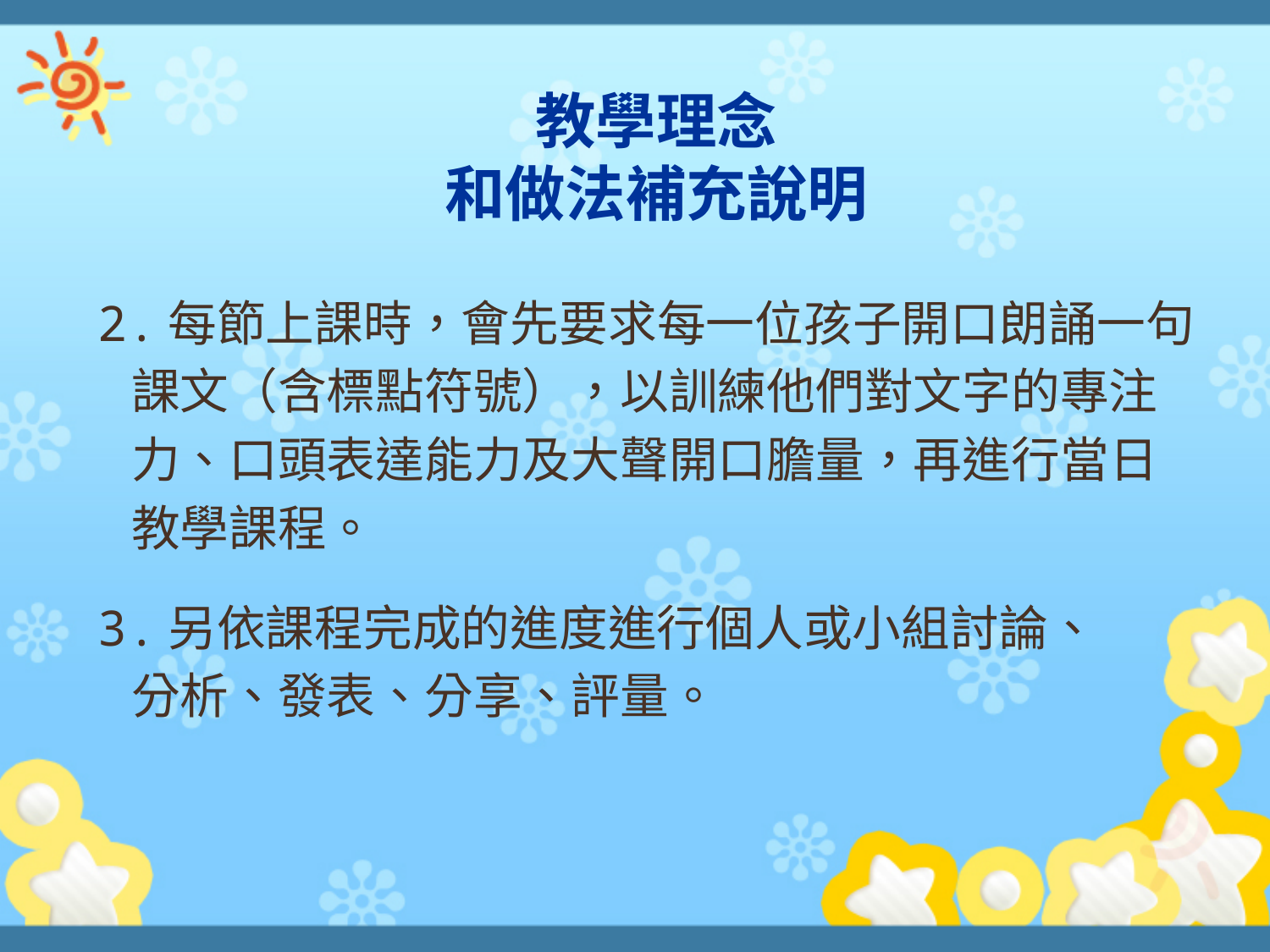

# 教學理念 和做法補充說明
2.每節上課時，會先要求每一位孩子開口朗誦一句
  課文（含標點符號），以訓練他們對文字的專注
  力、口頭表達能力及大聲開口膽量，再進行當日
  教學課程。
3.另依課程完成的進度進行個人或小組討論、
  分析、發表、分享、評量。